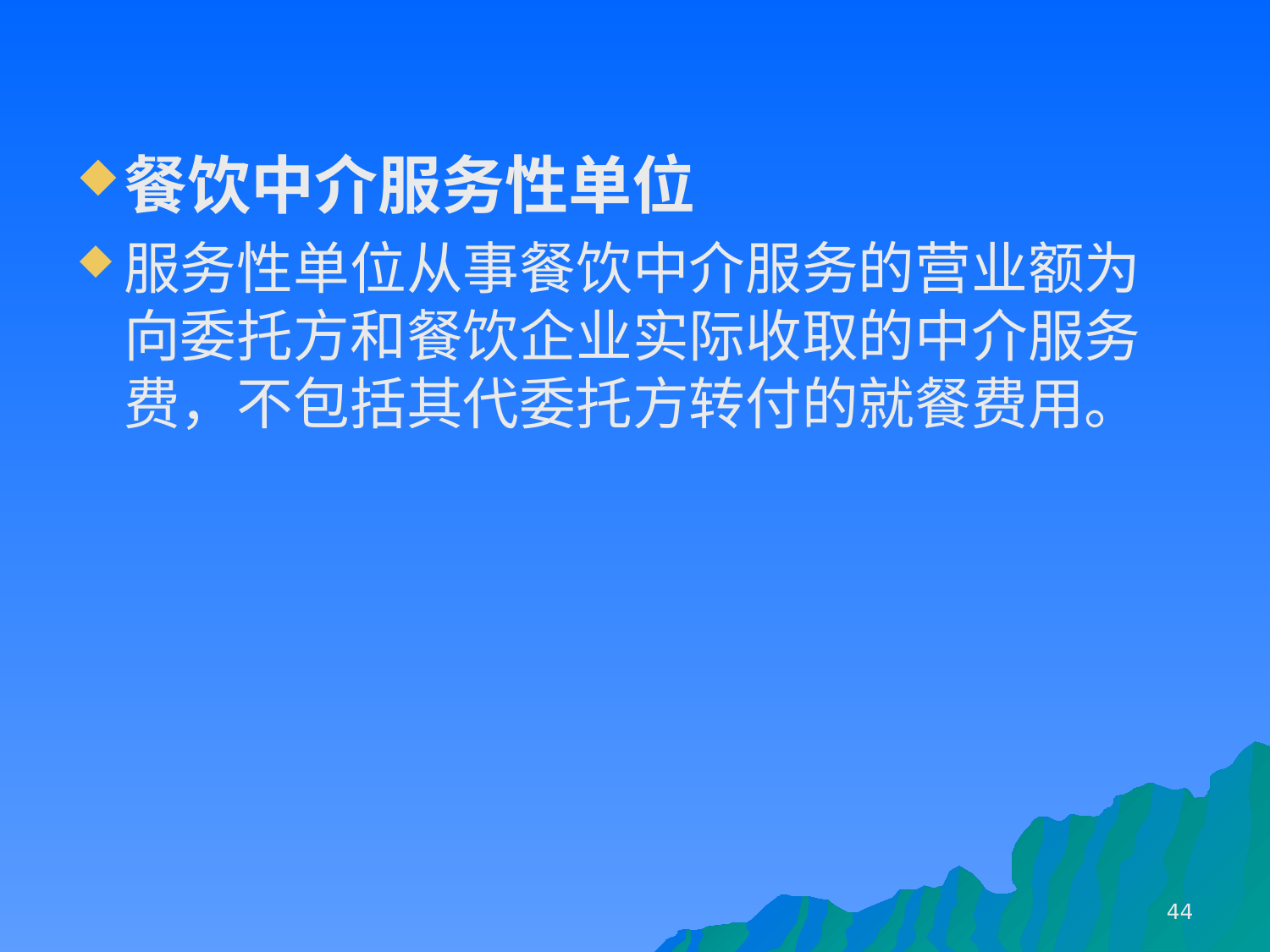

餐饮中介服务性单位
服务性单位从事餐饮中介服务的营业额为向委托方和餐饮企业实际收取的中介服务费，不包括其代委托方转付的就餐费用。

44